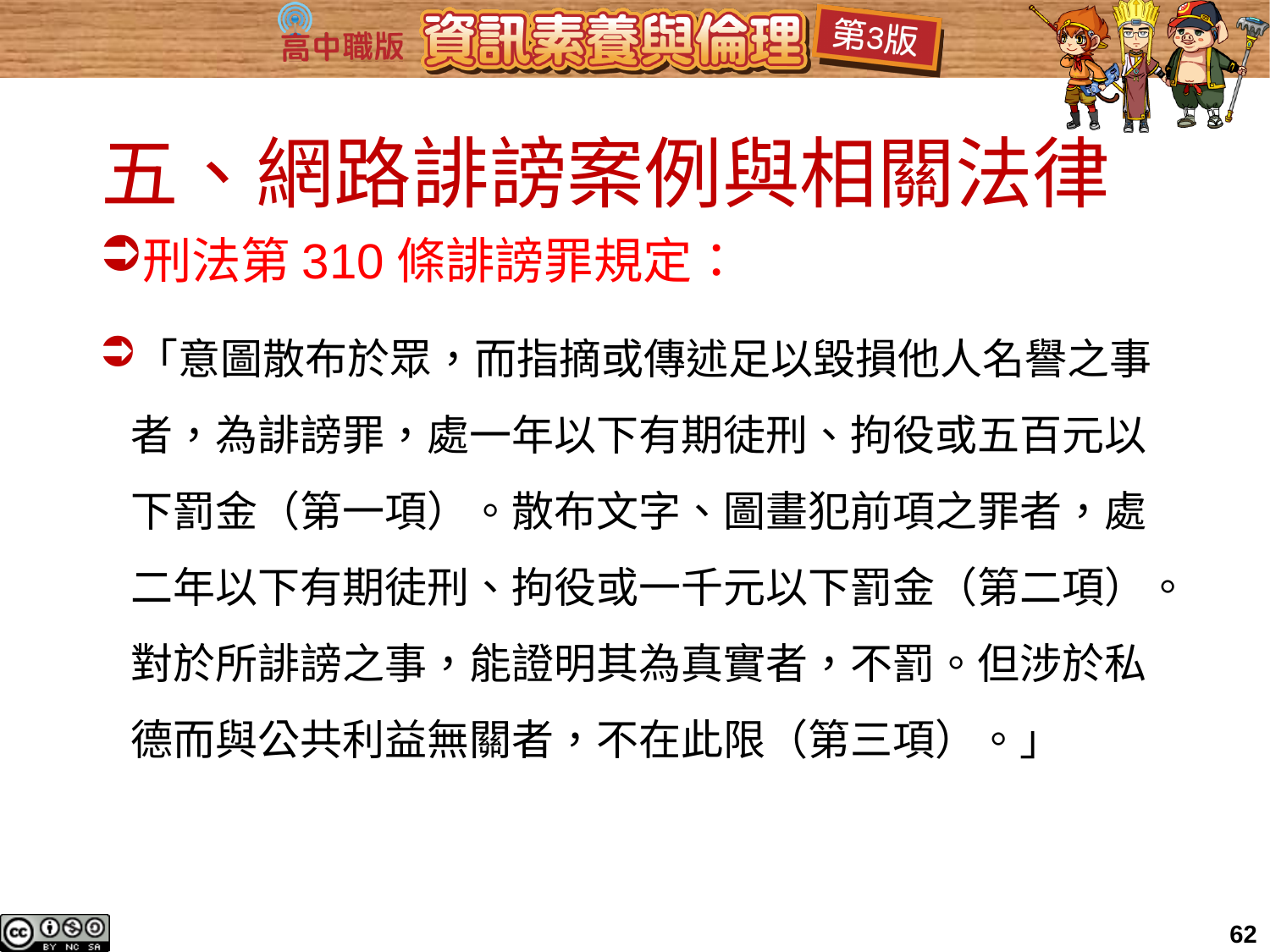

# 五、網路誹謗案例與相關法律

刑法第310條誹謗罪規定：
「意圖散布於眾，而指摘或傳述足以毀損他人名譽之事者，為誹謗罪，處一年以下有期徒刑、拘役或五百元以下罰金（第一項）。散布文字、圖畫犯前項之罪者，處二年以下有期徒刑、拘役或一千元以下罰金（第二項）。對於所誹謗之事，能證明其為真實者，不罰。但涉於私德而與公共利益無關者，不在此限（第三項）。」

62